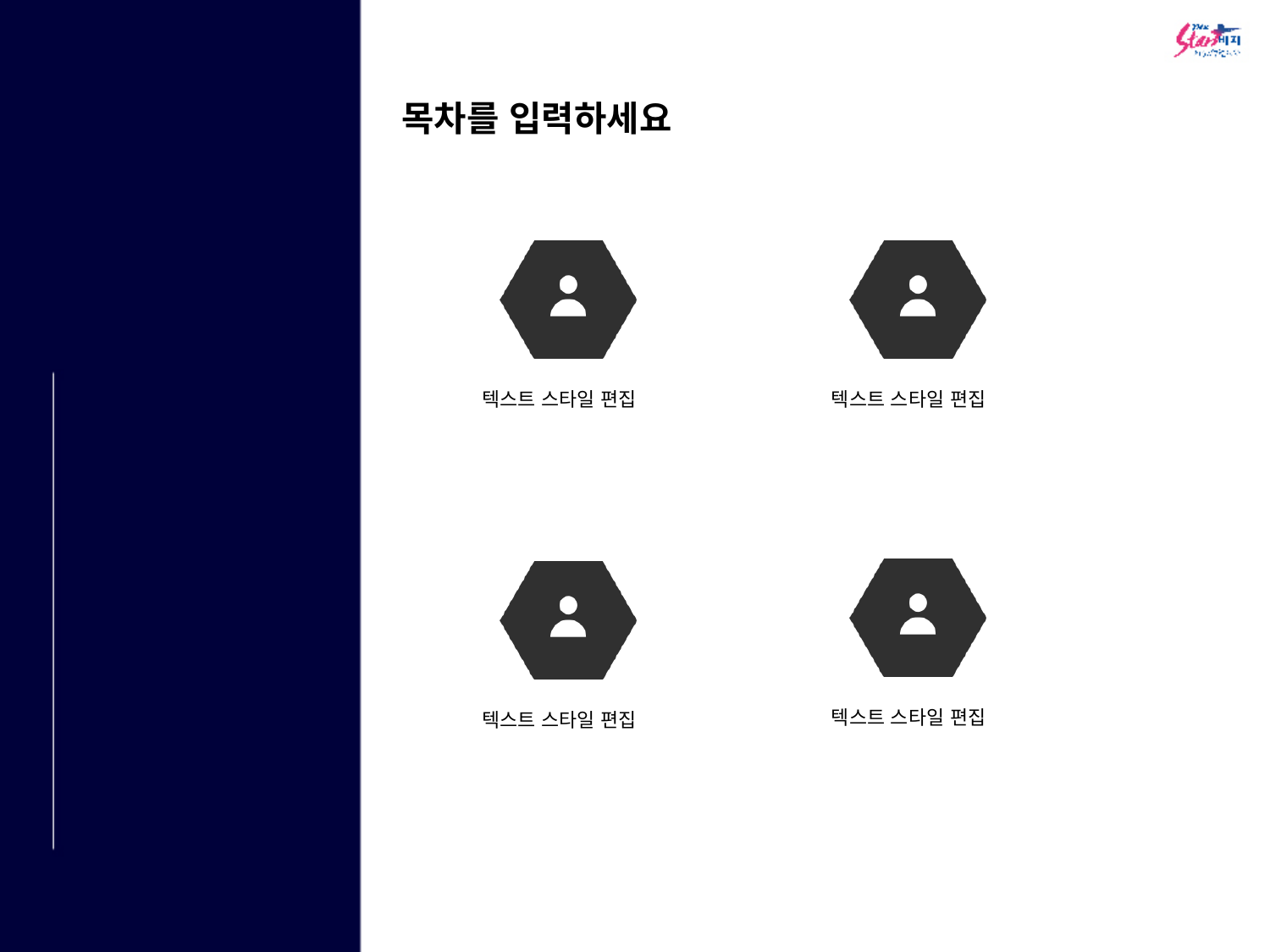

# 목차를 입력하세요
텍스트 스타일 편집
텍스트 스타일 편집

텍스트 스타일 편집

텍스트 스타일 편집